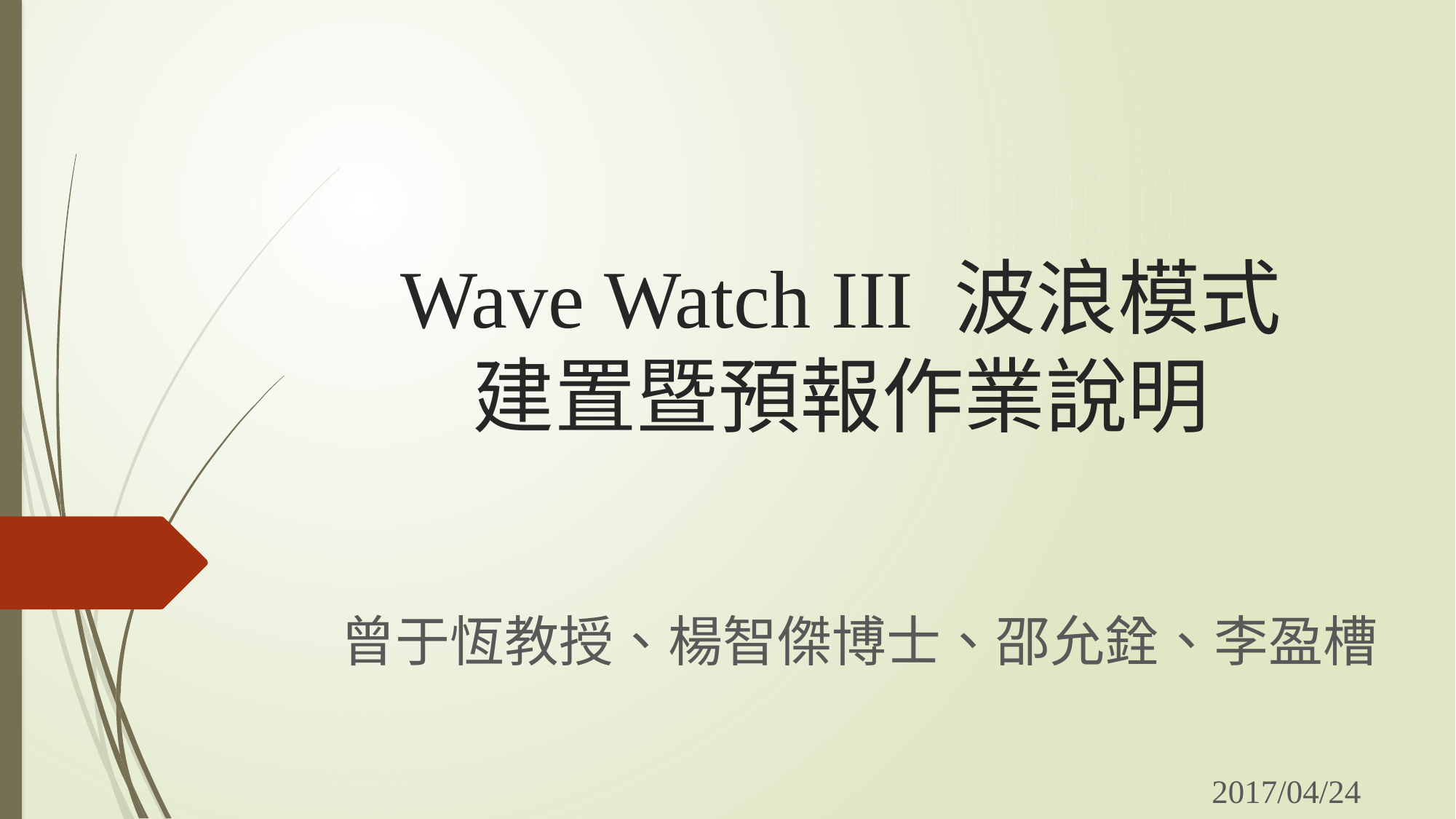

# Wave Watch III 波浪模式 建置暨預報作業說明
曾于恆教授、楊智傑博士、邵允銓、李盈槽
2017/04/24